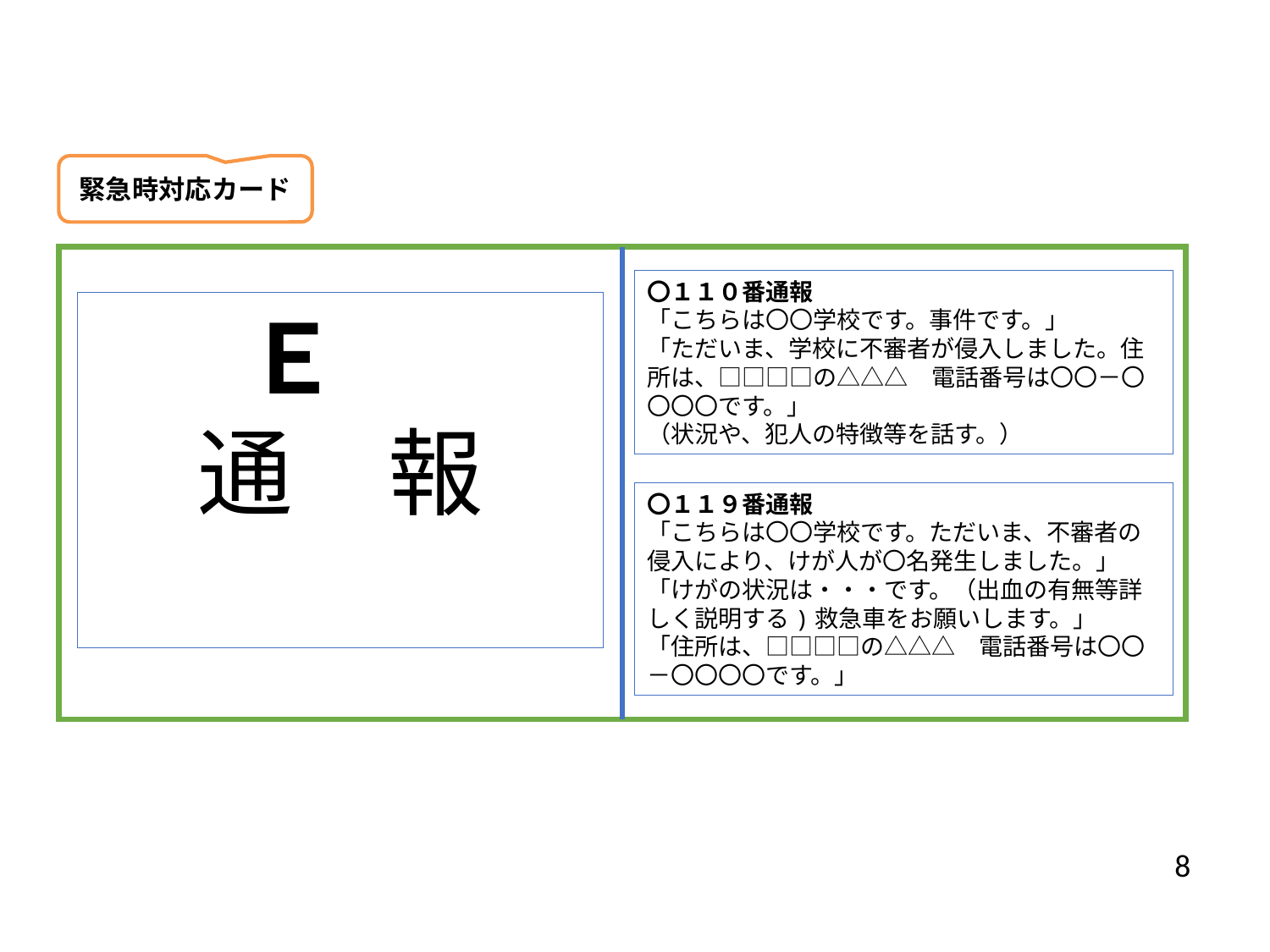

緊急時対応カード

〇１１０番通報
「こちらは〇〇学校です。事件です。」
「ただいま、学校に不審者が侵入しました。住
所は、□□□□の△△△　電話番号は〇〇－〇
〇〇〇です。」
（状況や、犯人の特徴等を話す。）
Ｅ
通　報

〇１１９番通報
「こちらは〇〇学校です。ただいま、不審者の
侵入により、けが人が〇名発生しました。」
「けがの状況は・・・です。（出血の有無等詳
しく説明する)救急車をお願いします。」
「住所は、□□□□の△△△　電話番号は〇〇
－〇〇〇〇です。」
8